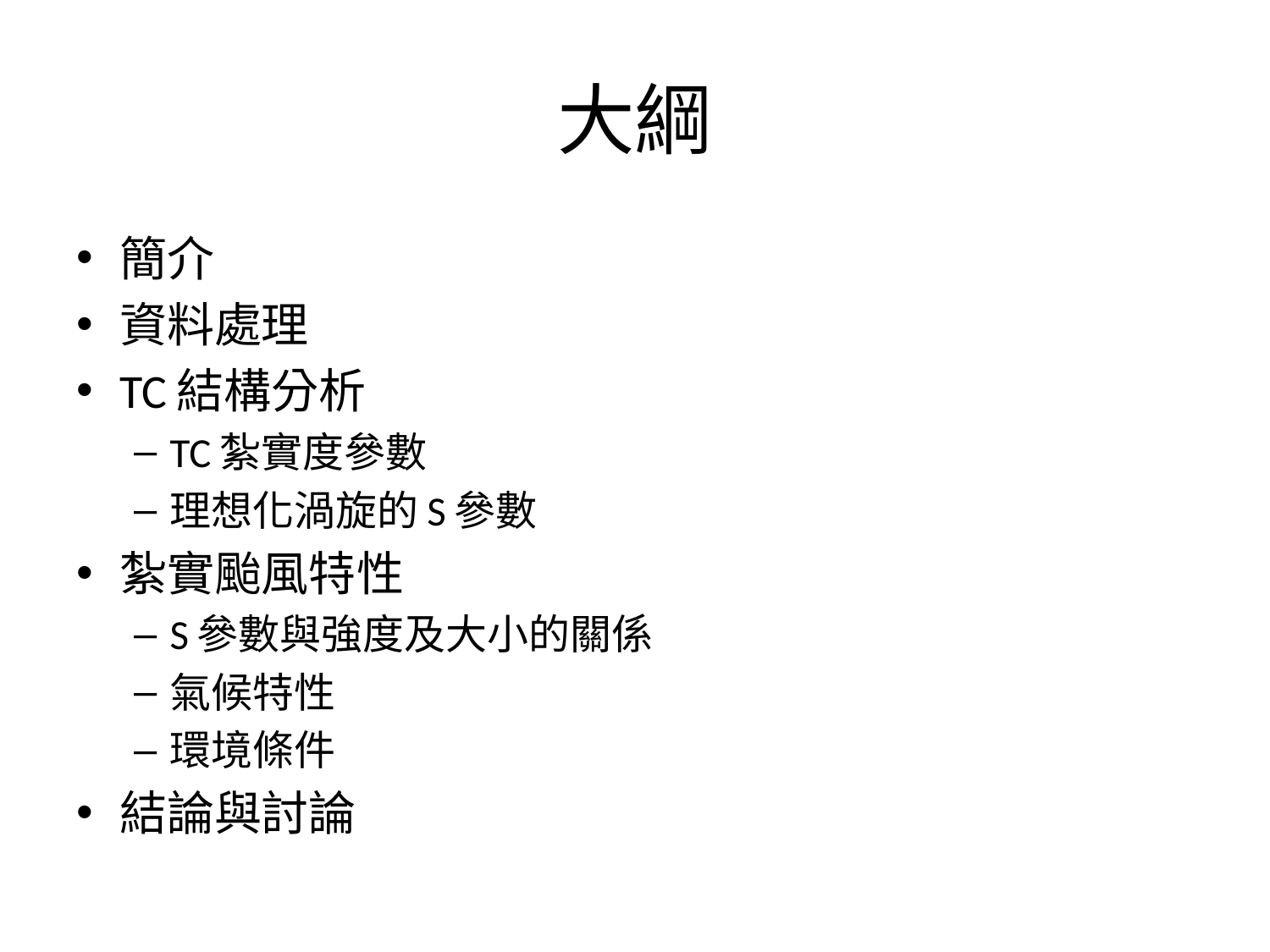

# 大綱
簡介
資料處理
TC結構分析
TC紮實度參數
理想化渦旋的S參數
紮實颱風特性
S參數與強度及大小的關係
氣候特性
環境條件
結論與討論